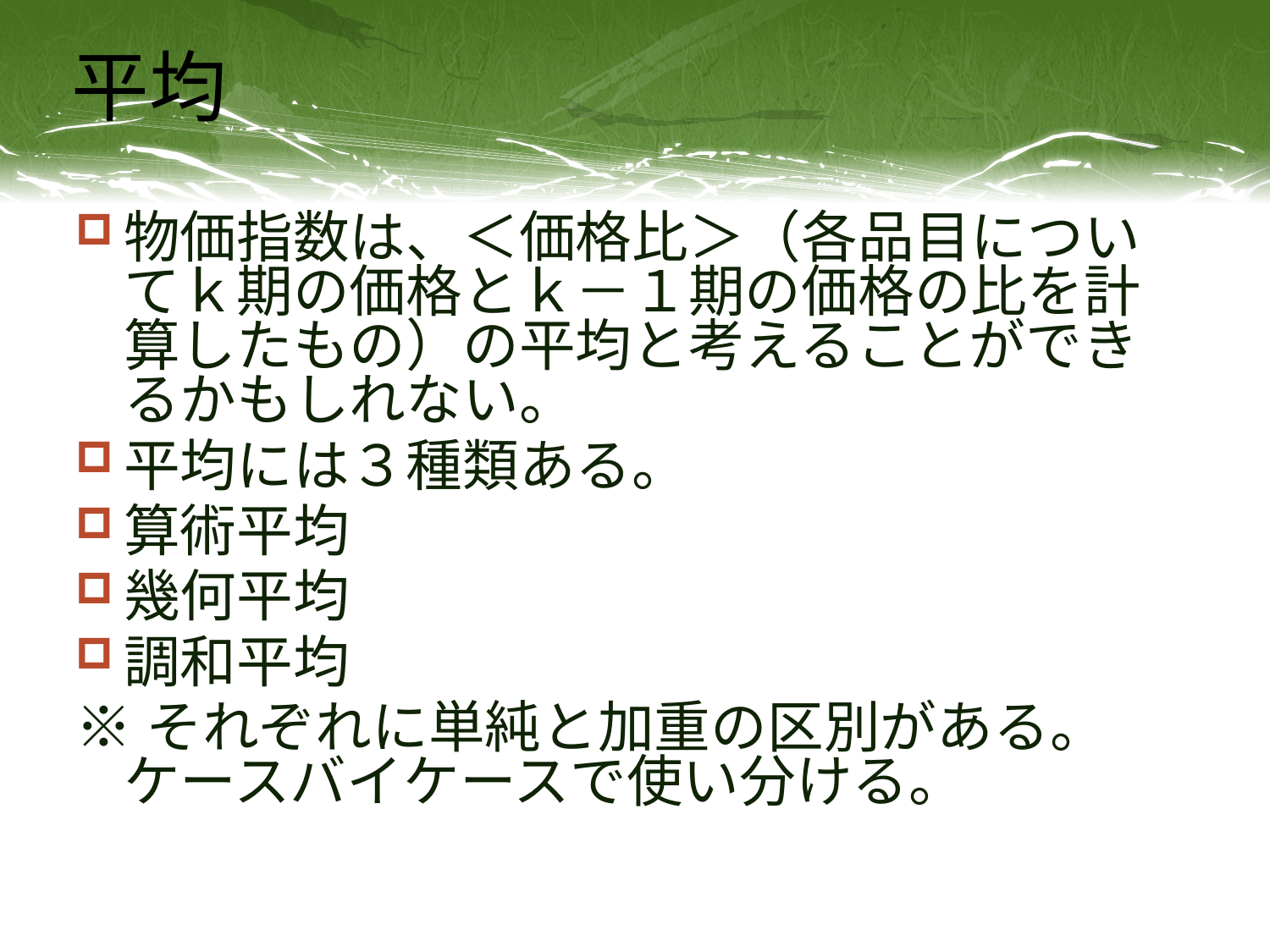

# 平均
物価指数は、＜価格比＞（各品目についてｋ期の価格とｋ－１期の価格の比を計算したもの）の平均と考えることができるかもしれない。
平均には３種類ある。
算術平均
幾何平均
調和平均
※それぞれに単純と加重の区別がある。ケースバイケースで使い分ける。